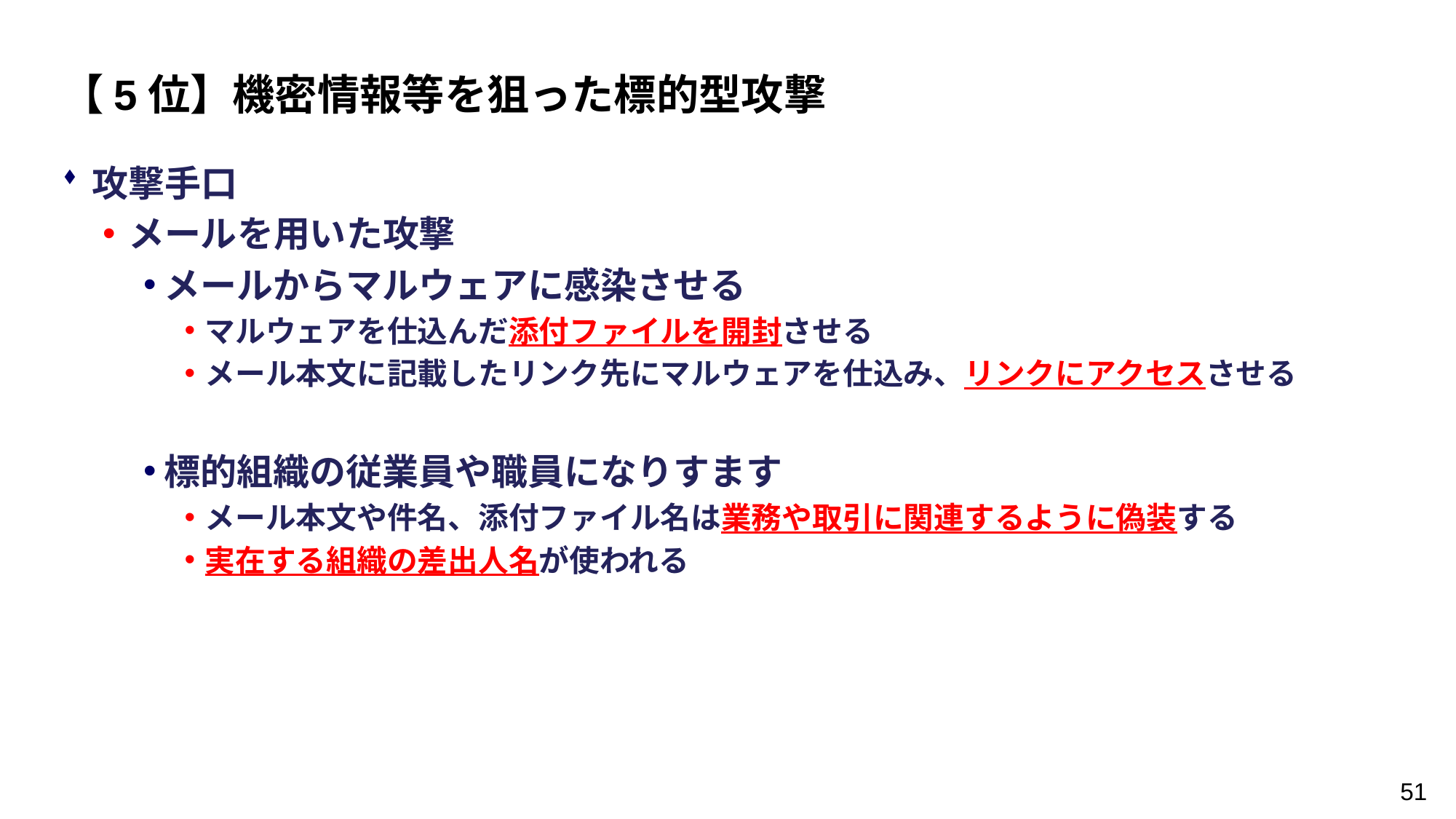

【5位】機密情報等を狙った標的型攻撃
攻撃手口
メールを用いた攻撃
メールからマルウェアに感染させる
マルウェアを仕込んだ添付ファイルを開封させる
メール本文に記載したリンク先にマルウェアを仕込み、リンクにアクセスさせる

標的組織の従業員や職員になりすます
メール本文や件名、添付ファイル名は業務や取引に関連するように偽装する
実在する組織の差出人名が使われる

51